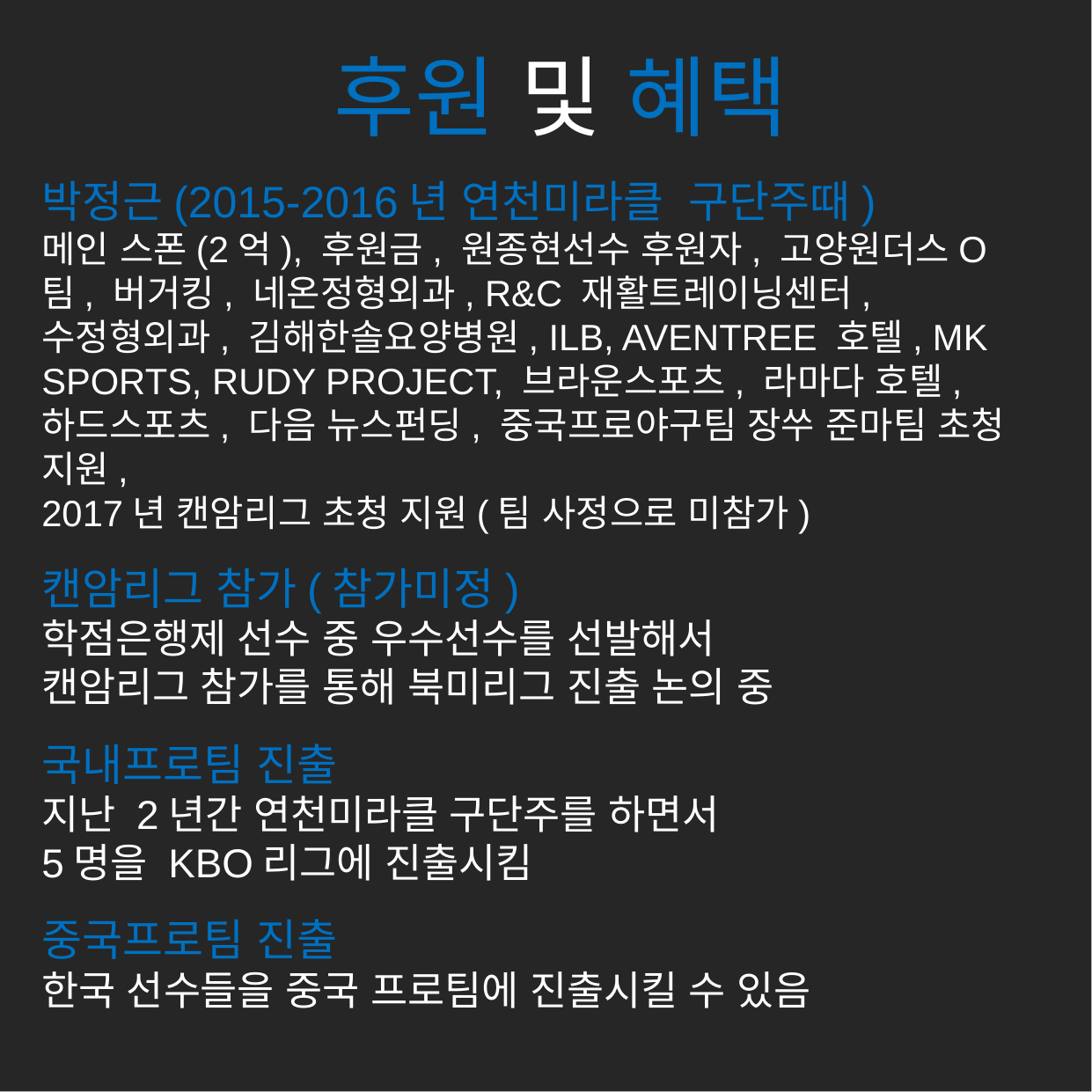

후원 및 혜택
#
박정근(2015-2016년 연천미라클  구단주때)
메인 스폰(2억), 후원금, 원종현선수 후원자, 고양원더스O팀, 버거킹, 네온정형외과, R&C 재활트레이닝센터, 수정형외과, 김해한솔요양병원, ILB, AVENTREE 호텔, MK SPORTS, RUDY PROJECT, 브라운스포츠, 라마다 호텔, 하드스포츠, 다음 뉴스펀딩, 중국프로야구팀 장쑤 준마팀 초청 지원,
2017년 캔암리그 초청 지원(팀 사정으로 미참가)

캔암리그 참가(참가미정)
학점은행제 선수 중 우수선수를 선발해서
캔암리그 참가를 통해 북미리그 진출 논의 중

국내프로팀 진출
지난 2년간 연천미라클 구단주를 하면서
5명을 KBO리그에 진출시킴

중국프로팀 진출
한국 선수들을 중국 프로팀에 진출시킬 수 있음